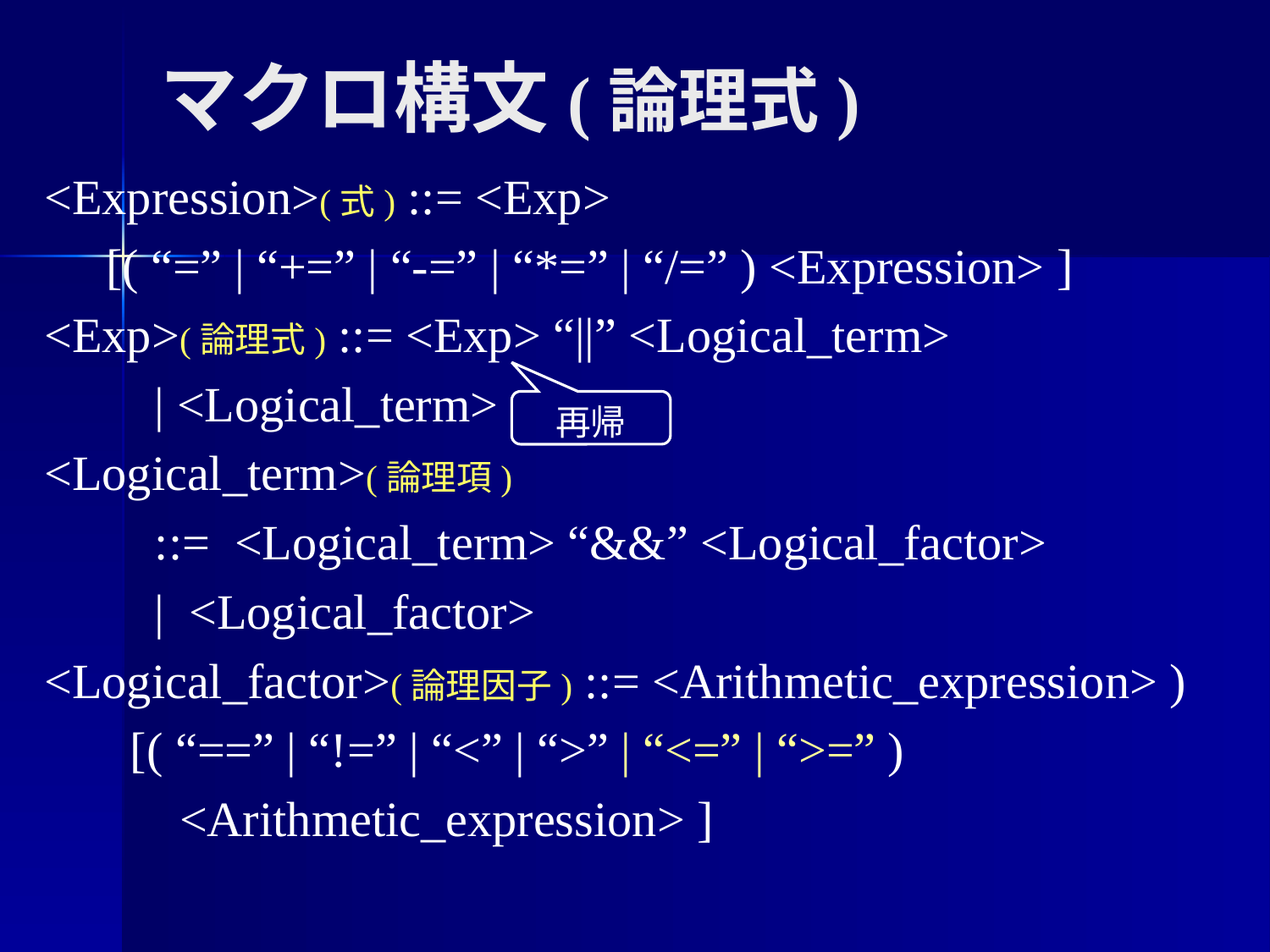

マクロ構文(論理式)
<Expression>(式) ::= <Exp>
     [( “=” | “+=” | “-=” | “*=” | “/=” ) <Expression> ]
<Exp>(論理式) ::= <Exp> “||” <Logical_term>
         | <Logical_term>
<Logical_term>(論理項)
         ::=  <Logical_term> “&&” <Logical_factor>
         |  <Logical_factor>
<Logical_factor>(論理因子) ::= <Arithmetic_expression> )
       [( “==” | “!=” | “<” | “>” | “<=” | “>=” )
           <Arithmetic_expression> ]
再帰